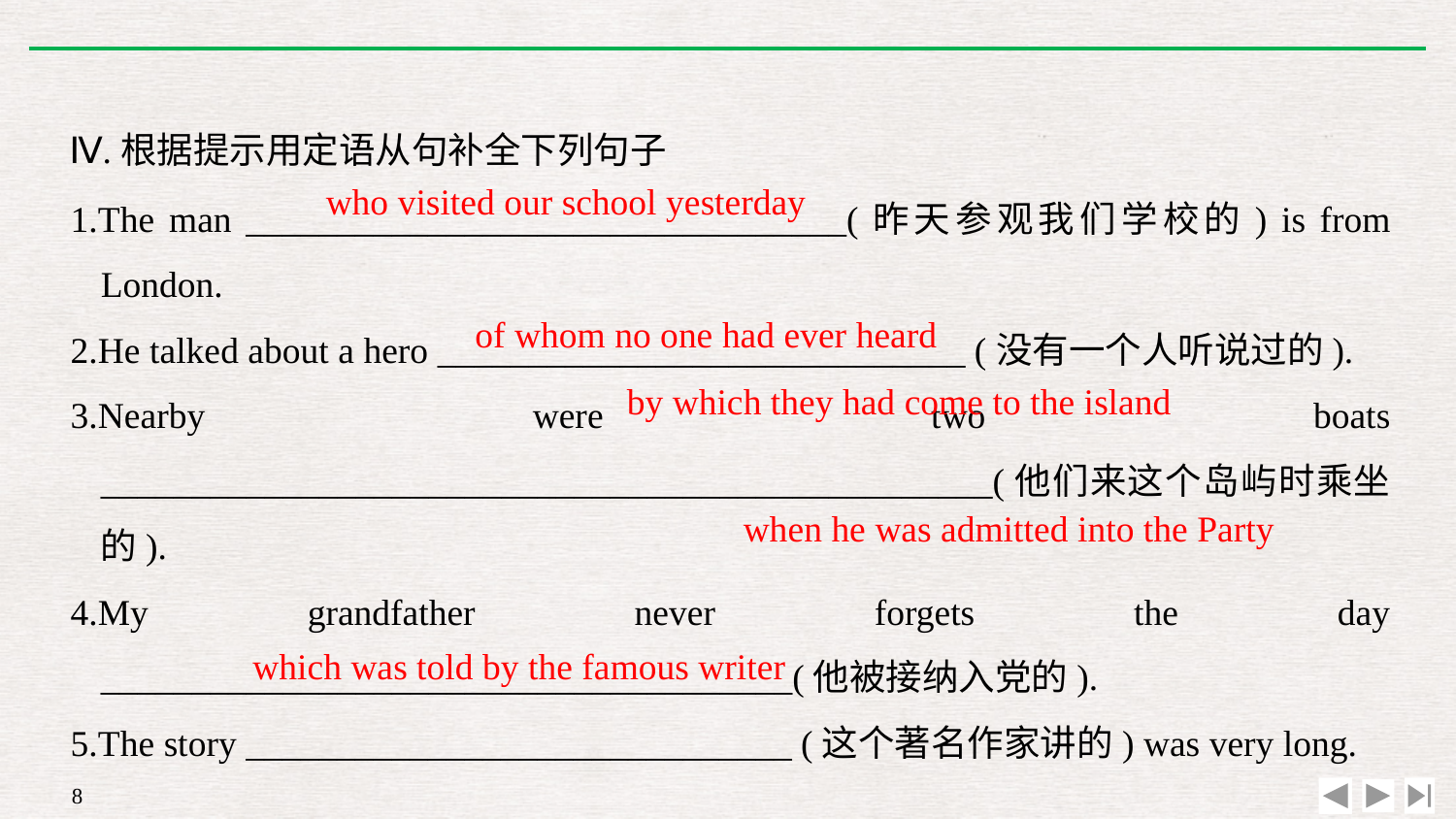

Ⅳ.根据提示用定语从句补全下列句子
1.The man _________________________________(昨天参观我们学校的) is from London.
2.He talked about a hero _____________________________ (没有一个人听说过的).
3.Nearby were two boats _________________________________________________(他们来这个岛屿时乘坐的).
4.My grandfather never forgets the day ______________________________________(他被接纳入党的).
5.The story ______________________________ (这个著名作家讲的) was very long.
who visited our school yesterday
of whom no one had ever heard
by which they had come to the island
when he was admitted into the Party
which was told by the famous writer